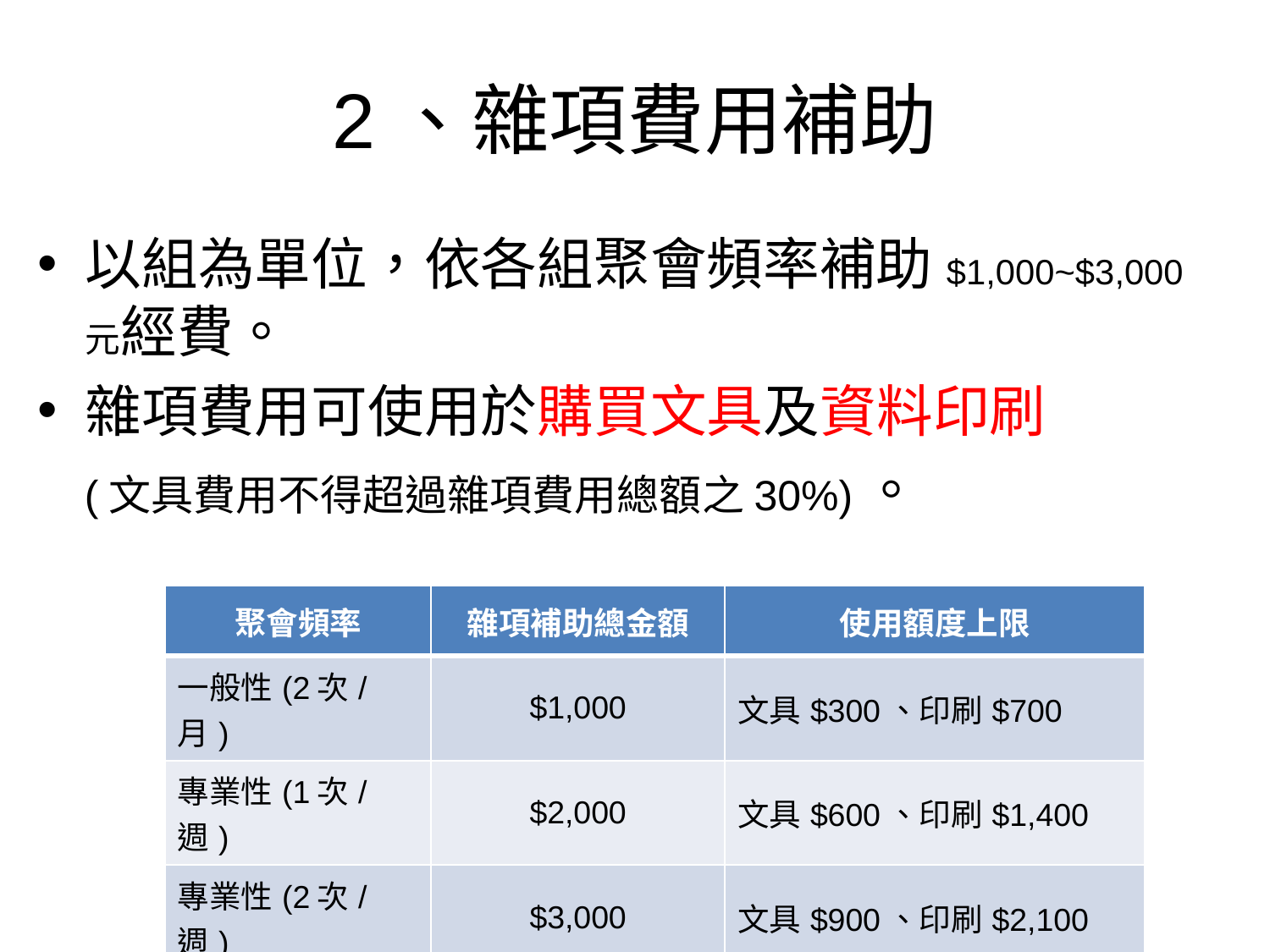

# 2、雜項費用補助
以組為單位，依各組聚會頻率補助$1,000~$3,000元經費。
雜項費用可使用於購買文具及資料印刷
   (文具費用不得超過雜項費用總額之30%)。

| 聚會頻率 | 雜項補助總金額 | 使用額度上限 |
| --- | --- | --- |
| 一般性(2次/月) | $1,000 | 文具$300、印刷$700 |
| 專業性(1次/週) | $2,000 | 文具$600、印刷$1,400 |
| 專業性(2次/週) | $3,000 | 文具$900、印刷$2,100 |